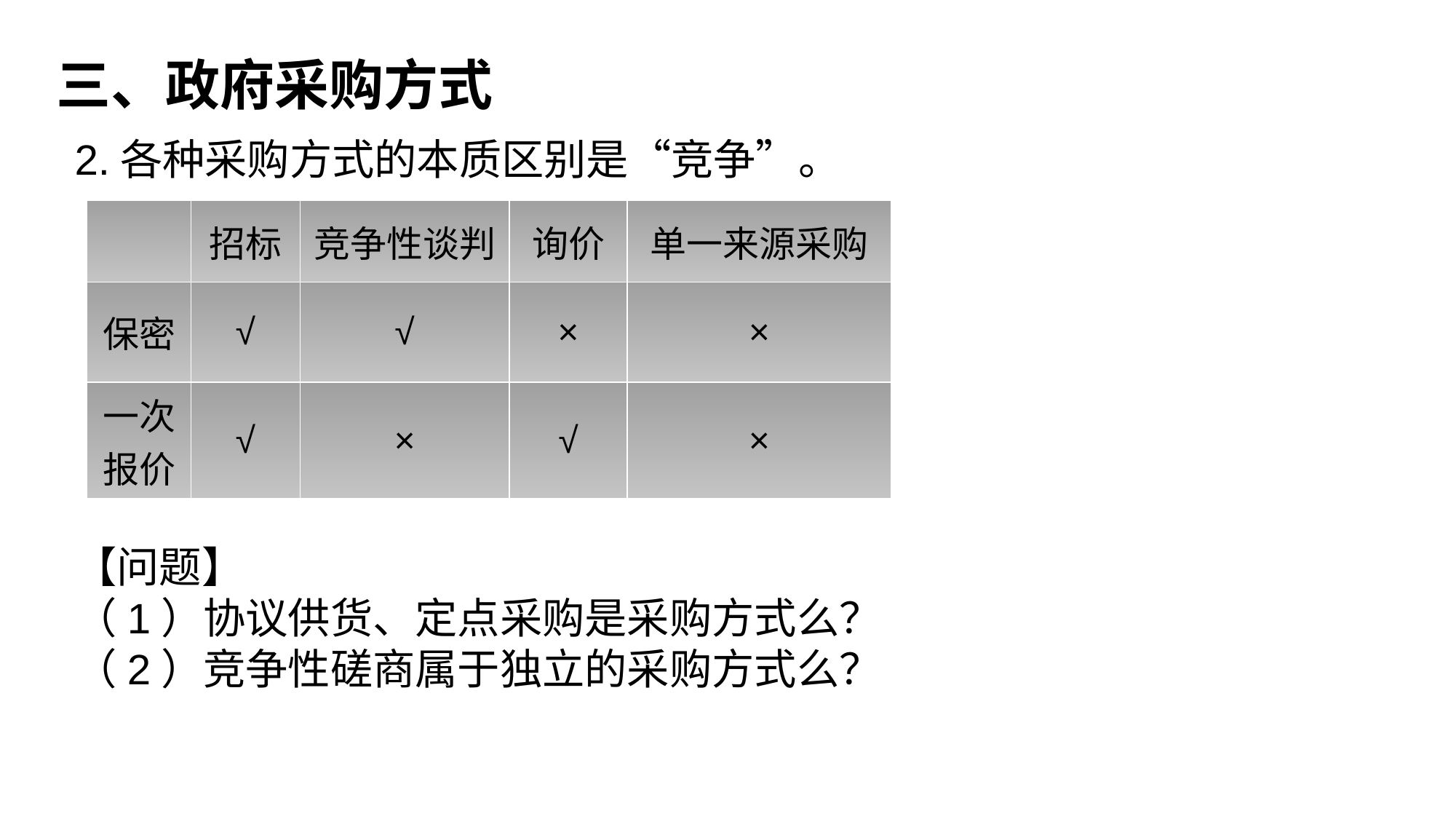

三、政府采购方式
2.各种采购方式的本质区别是“竞争”。

【问题】
（1）协议供货、定点采购是采购方式么？
（2）竞争性磋商属于独立的采购方式么？
|  | 招标 | 竞争性谈判 | 询价 | 单一来源采购 |
| --- | --- | --- | --- | --- |
| 保密 | √ | √ | × | × |
| 一次 报价 | √ | × | √ | × |